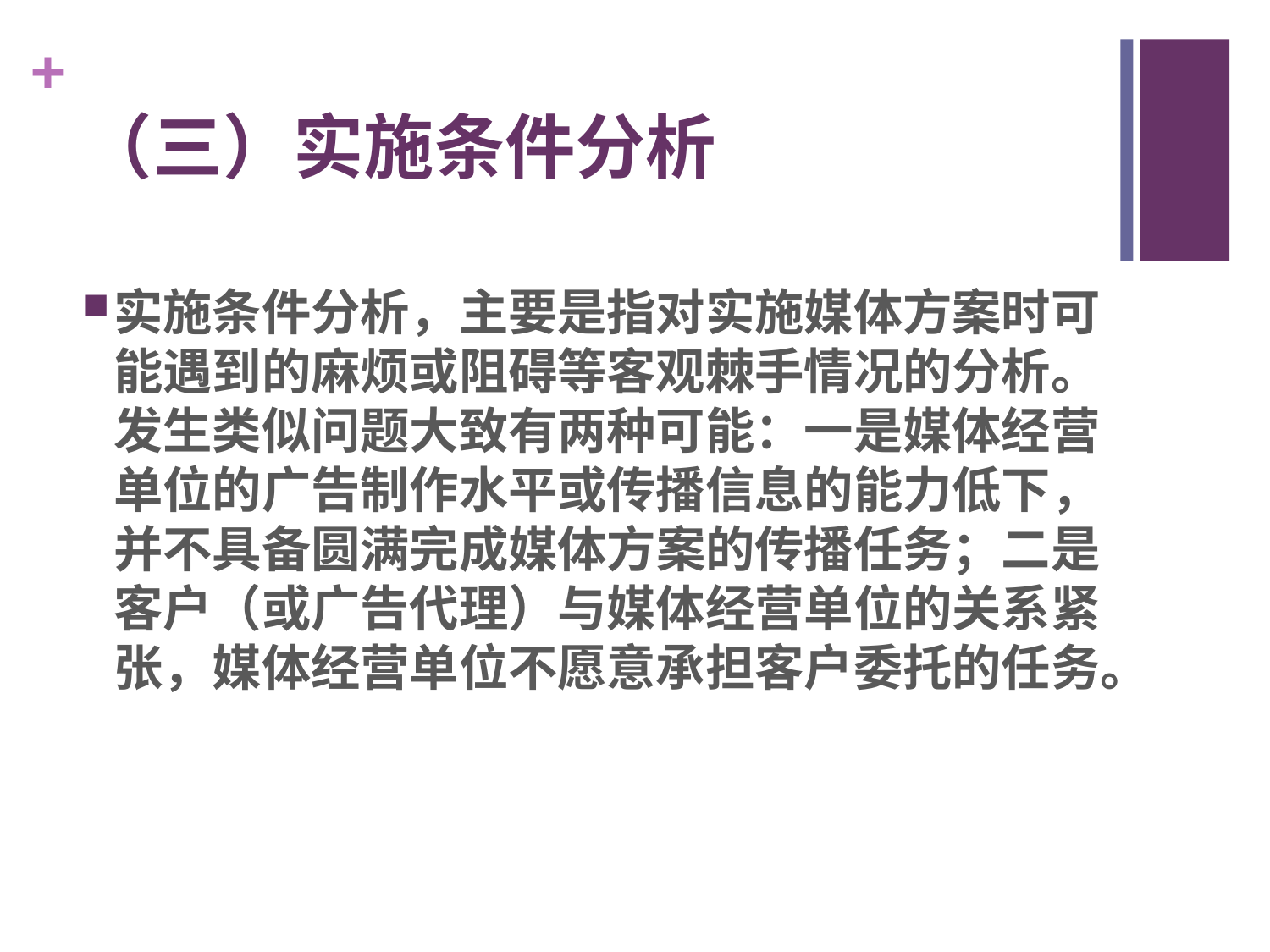

# （三）实施条件分析
实施条件分析，主要是指对实施媒体方案时可能遇到的麻烦或阻碍等客观棘手情况的分析。发生类似问题大致有两种可能：一是媒体经营单位的广告制作水平或传播信息的能力低下，并不具备圆满完成媒体方案的传播任务；二是客户（或广告代理）与媒体经营单位的关系紧张，媒体经营单位不愿意承担客户委托的任务。